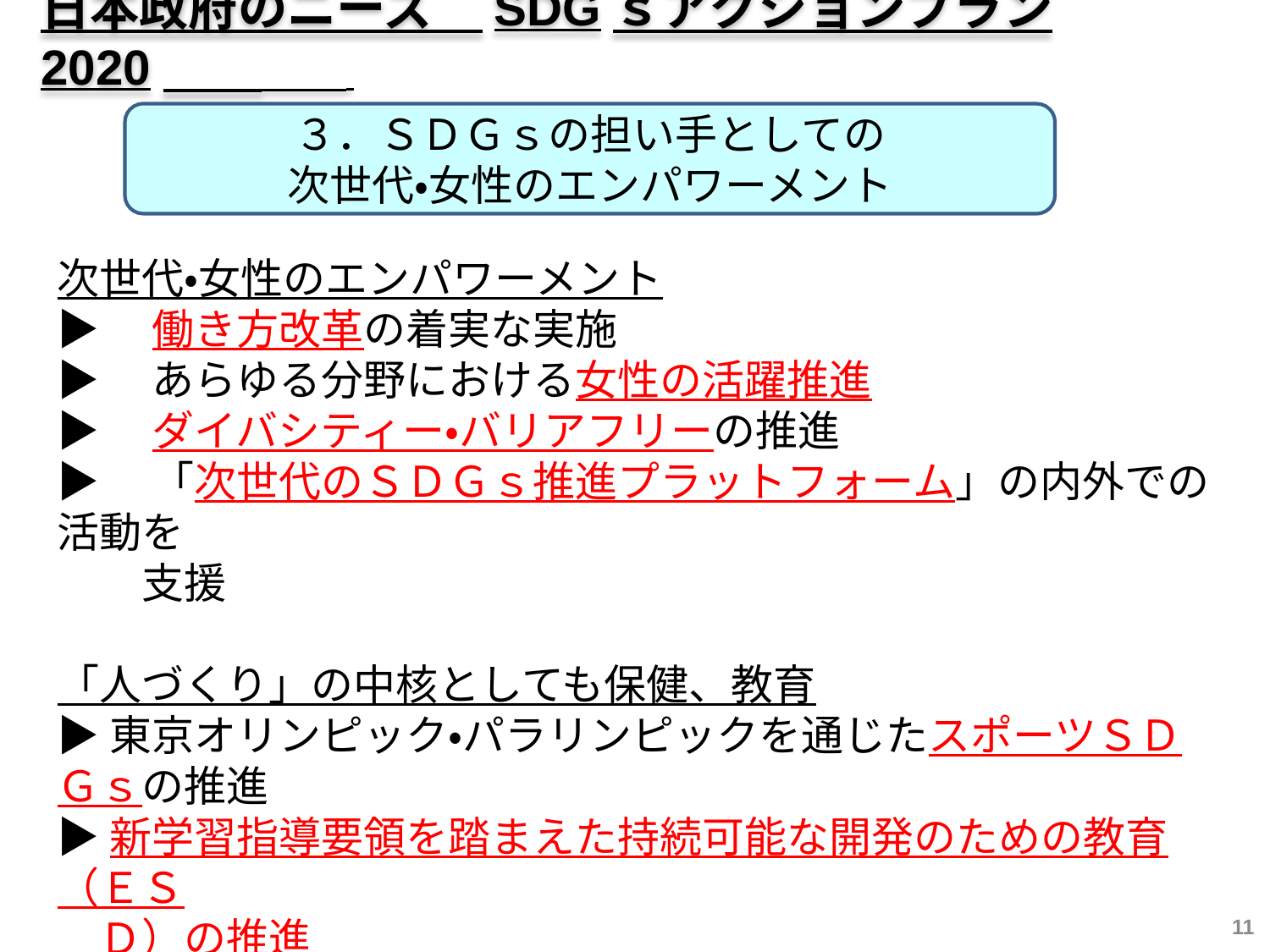

日本政府のニーズ　SDGｓアクションプラン2020
３．ＳＤＧｓの担い手としての
次世代・女性のエンパワーメント
次世代・女性のエンパワーメント
▶　働き方改革の着実な実施
▶　あらゆる分野における女性の活躍推進
▶　ダイバシティー・バリアフリーの推進
▶　「次世代のＳＤＧｓ推進プラットフォーム」の内外での活動を
　　支援

「人づくり」の中核としても保健、教育
▶東京オリンピック・パラリンピックを通じたスポーツＳＤＧｓの推進
▶新学習指導要領を踏まえた持続可能な開発のための教育（ＥＳ
　Ｄ）の推進
▶・・・・・・・・・・・・・・・・

11